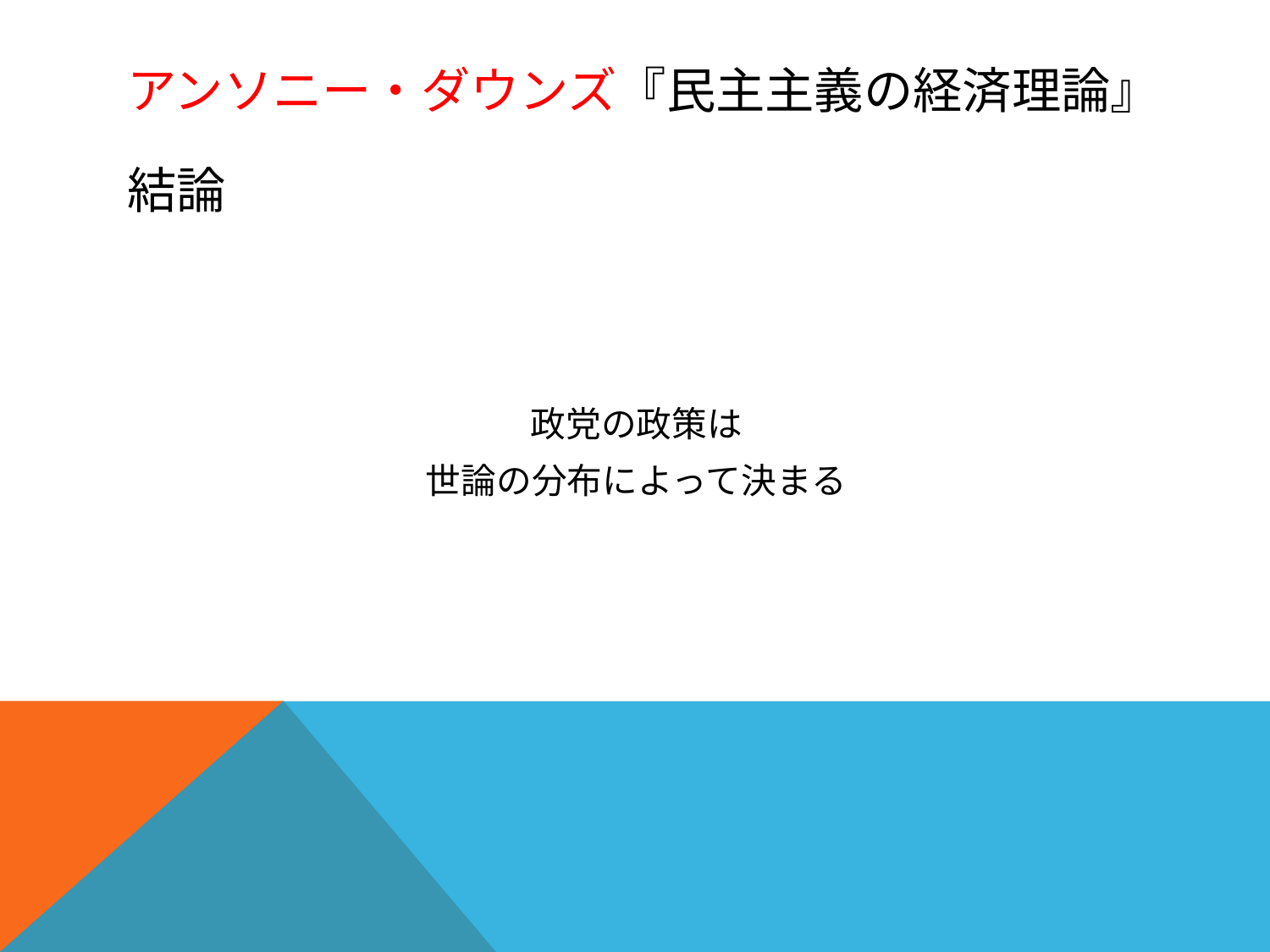

# アンソニー・ダウンズ『民主主義の経済理論』
結論

政党の政策は
世論の分布によって決まる